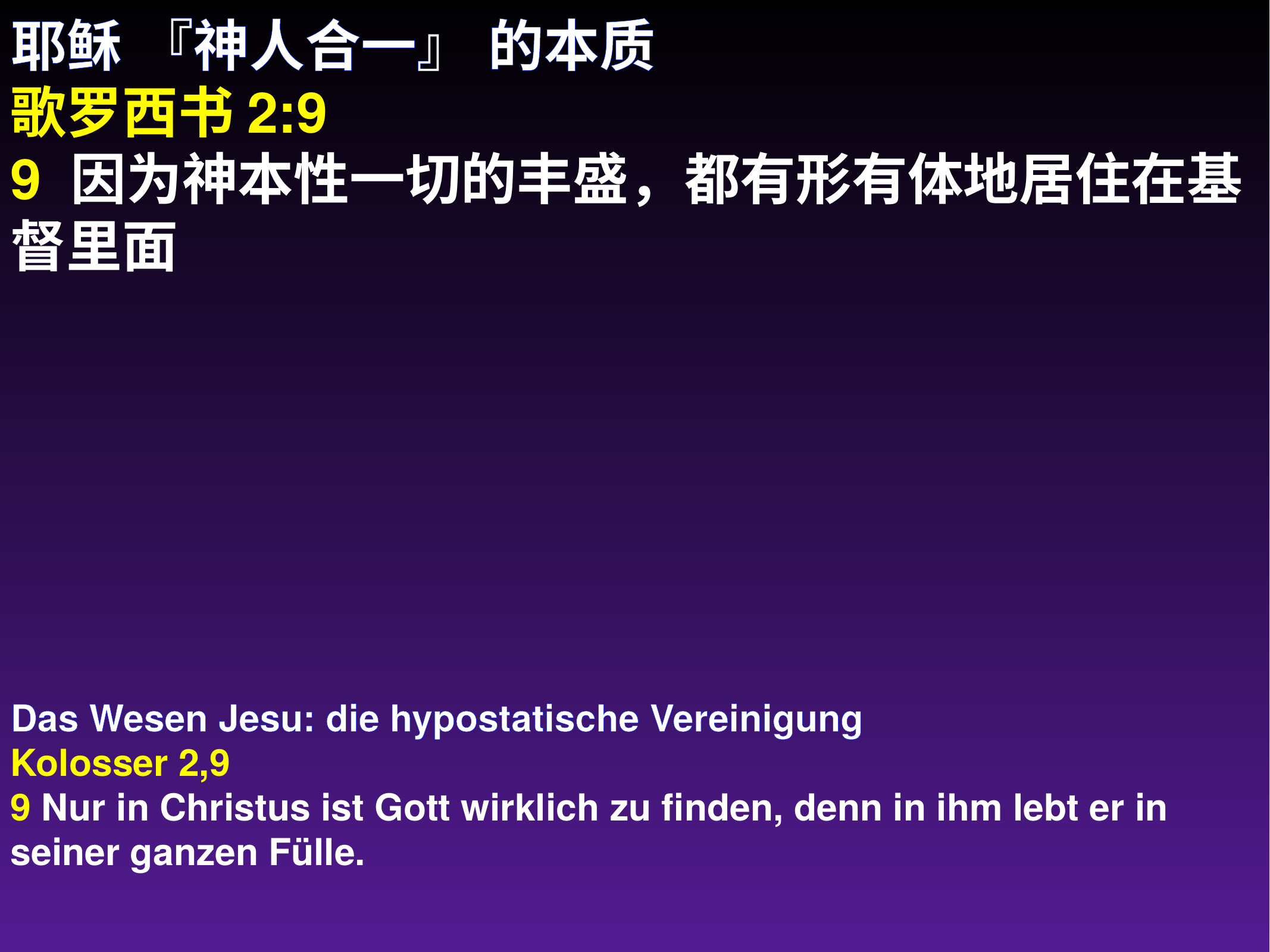

# 耶稣 『神人合一』 的本质
歌罗西书2:9
9 因为神本性一切的丰盛，都有形有体地居住在基督里面

Das Wesen Jesu: die hypostatische Vereinigung
Kolosser 2,9
9 Nur in Christus ist Gott wirklich zu finden, denn in ihm lebt er in seiner ganzen Fülle.